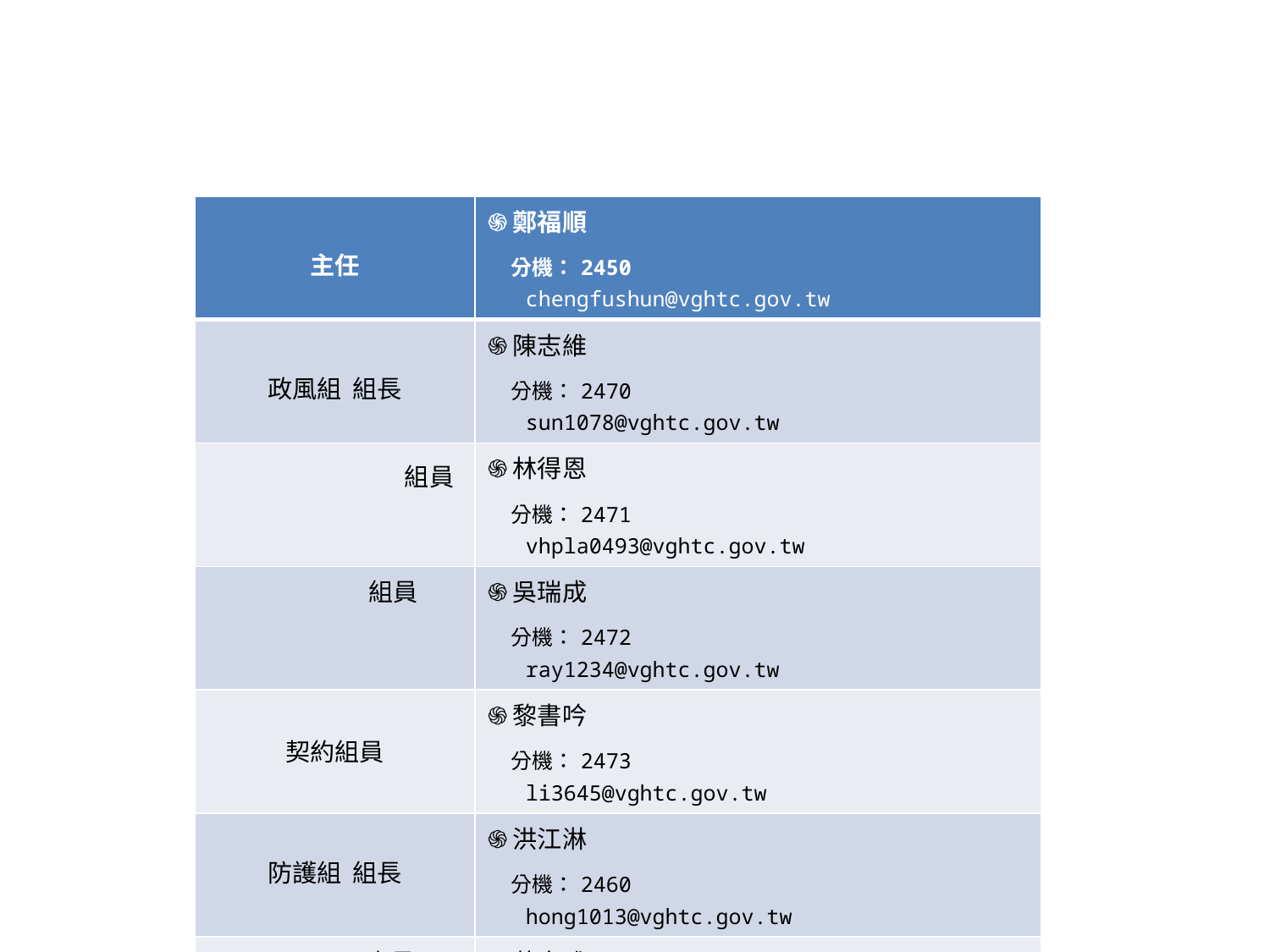

| 主任 | ֍鄭福順 分機：2450 chengfushun@vghtc.gov.tw |
| --- | --- |
| 政風組 組長 | ֍陳志維 分機：2470 sun1078@vghtc.gov.tw |
| 組員 | ֍林得恩 分機：2471 vhpla0493@vghtc.gov.tw |
| 組員 | ֍吳瑞成 分機：2472 ray1234@vghtc.gov.tw |
| 契約組員 | ֍黎書吟 分機：2473 li3645@vghtc.gov.tw |
| 防護組 組長 | ֍洪江淋 分機：2460 hong1013@vghtc.gov.tw |
| 專員 | ֍黃意雅 分機：2461  tsbz7011@vghtc.gov.tw |
| 組員 | ֍張君蔓 分機：2463 cmchang@vghtc.gov.tw |
| 契約組員 | ֍王姿棋 分機：2462 chichi@vghtc.gov.tw |